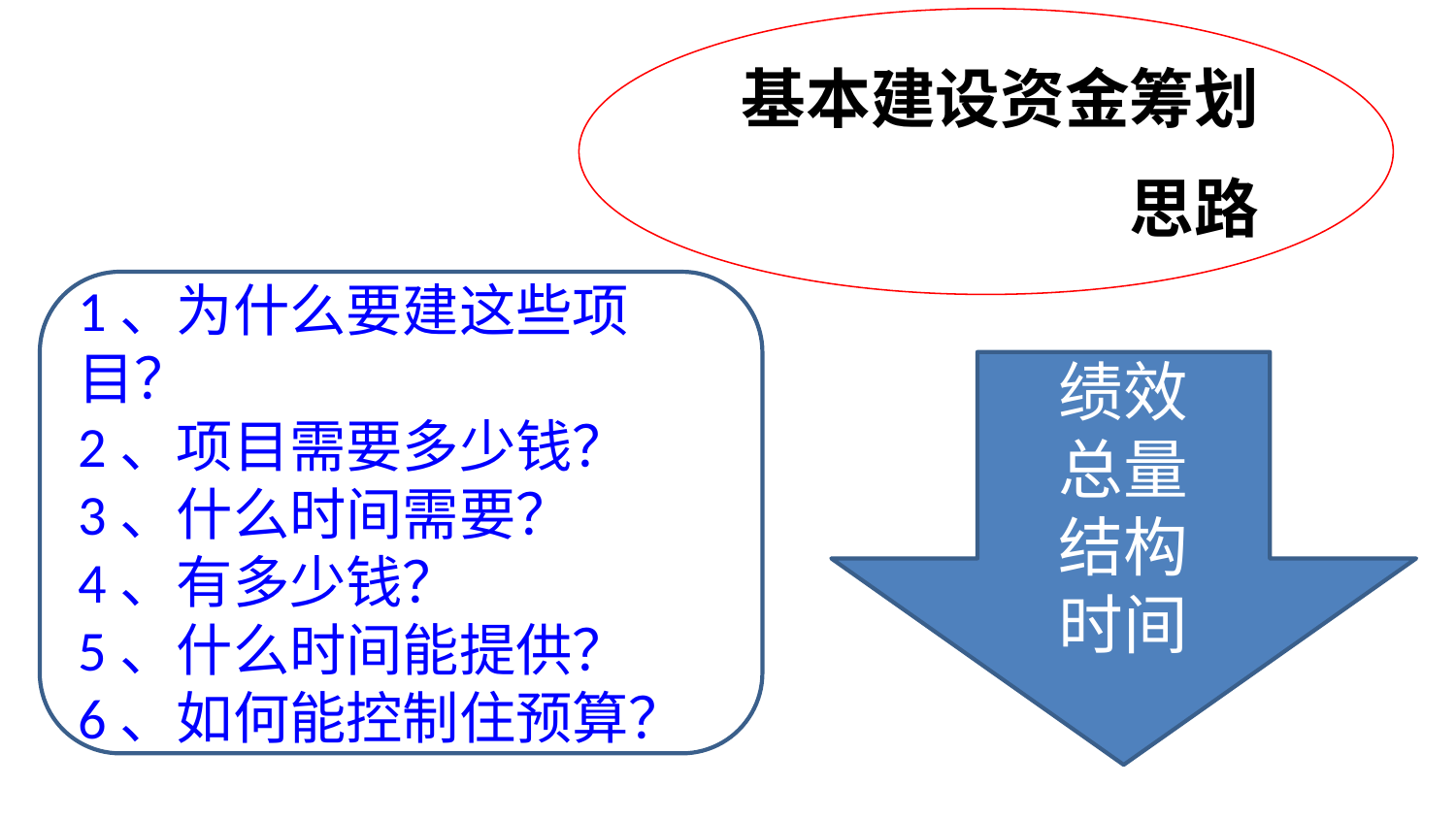

基本建设资金筹划
思路
1、为什么要建这些项目？
2、项目需要多少钱？
3、什么时间需要？
4、有多少钱？
5、什么时间能提供？
6、如何能控制住预算？
绩效
总量
结构
时间